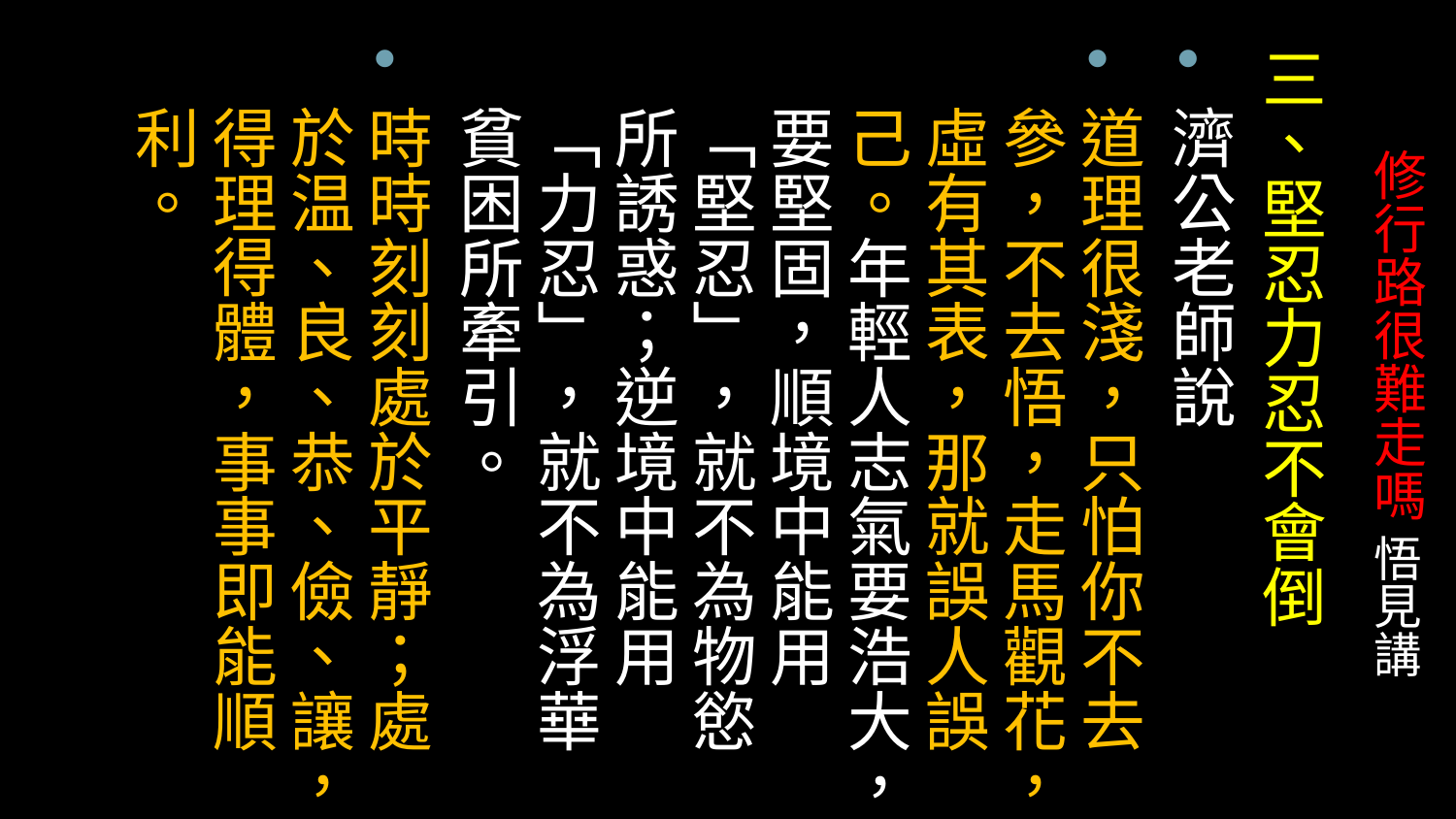

三、堅忍力忍不會倒
濟公老師說
道理很淺，只怕你不去參，不去悟，走馬觀花，虛有其表，那就誤人誤己。年輕人志氣要浩大，要堅固，順境中能用「堅忍」，就不為物慾所誘惑；逆境中能用「力忍」，就不為浮華貧困所牽引。
時時刻刻處於平靜；處於温、良、恭、儉、讓，得理得體，事事即能順利。

# 修行路很難走嗎 悟見講